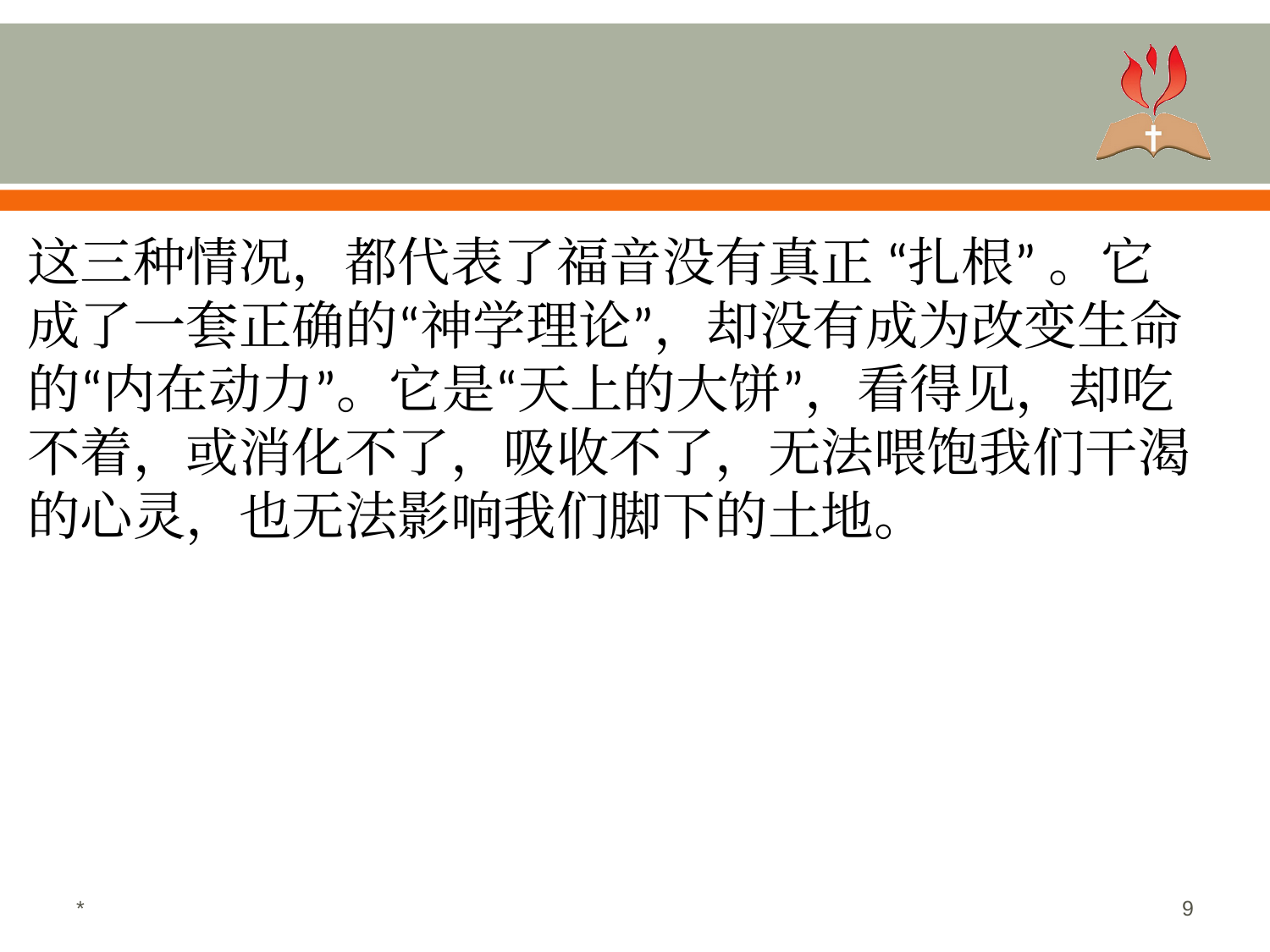

#
这三种情况，都代表了福音没有真正 “扎根” 。它成了一套正确的“神学理论”，却没有成为改变生命的“内在动力”。它是“天上的大饼”，看得见，却吃不着，或消化不了，吸收不了，无法喂饱我们干渴的心灵，也无法影响我们脚下的土地。

*
9